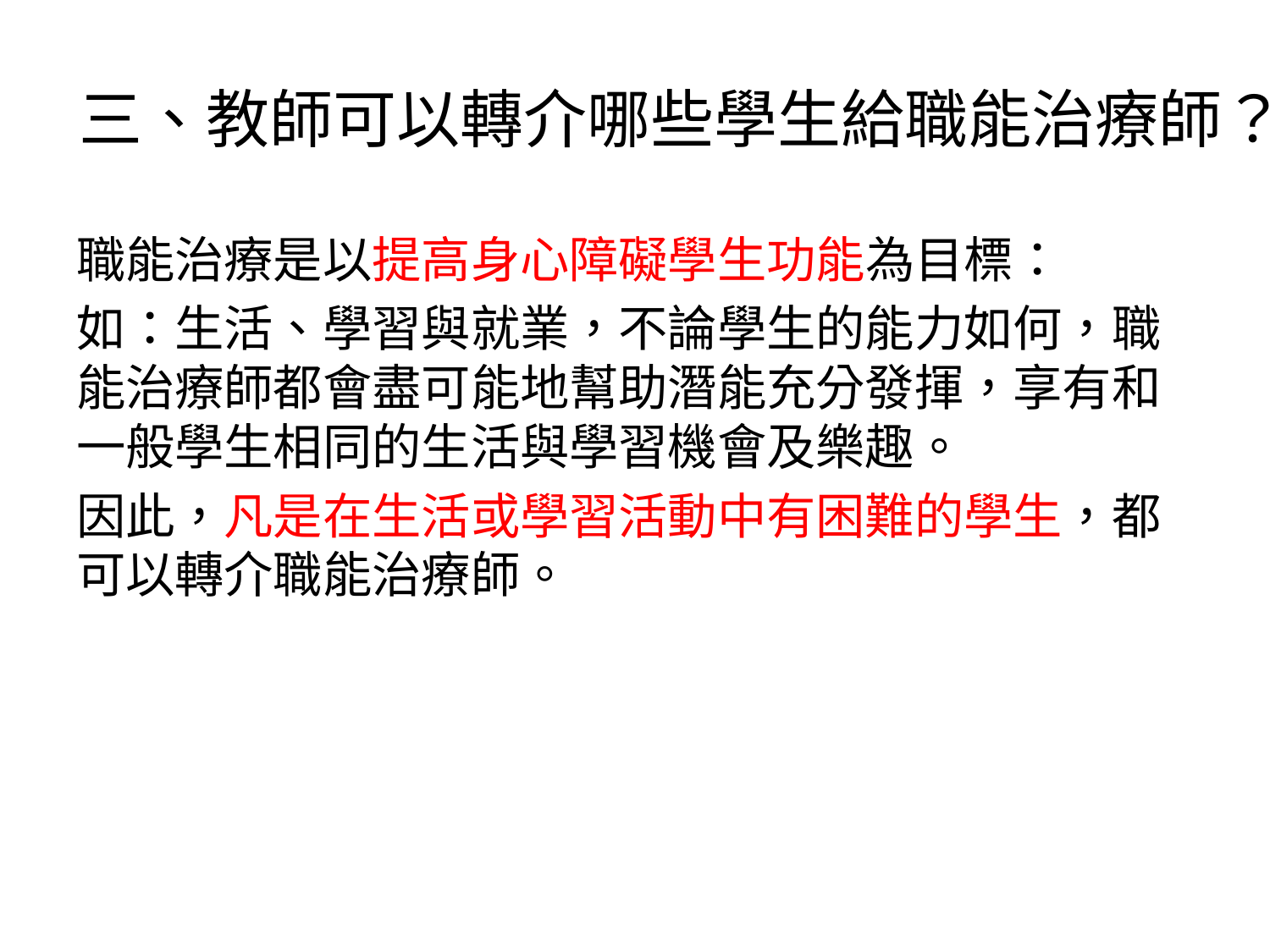

# 三、教師可以轉介哪些學生給職能治療師？
職能治療是以提高身心障礙學生功能為目標：
如：生活、學習與就業，不論學生的能力如何，職能治療師都會盡可能地幫助潛能充分發揮，享有和一般學生相同的生活與學習機會及樂趣。
因此，凡是在生活或學習活動中有困難的學生，都可以轉介職能治療師。